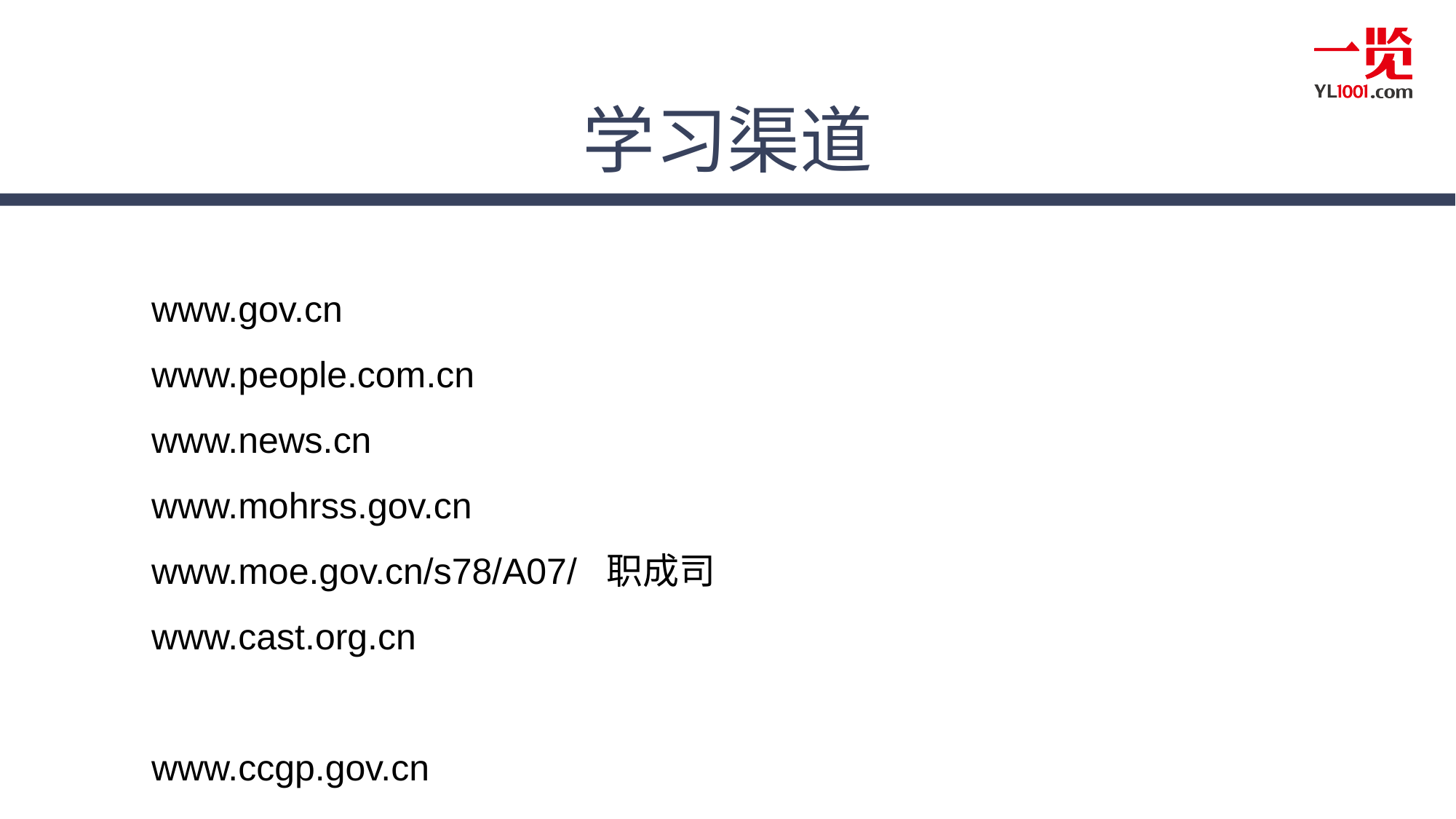

# 学习渠道

www.gov.cn
www.people.com.cn
www.news.cn
www.mohrss.gov.cn
www.moe.gov.cn/s78/A07/  职成司
www.cast.org.cn

www.ccgp.gov.cn